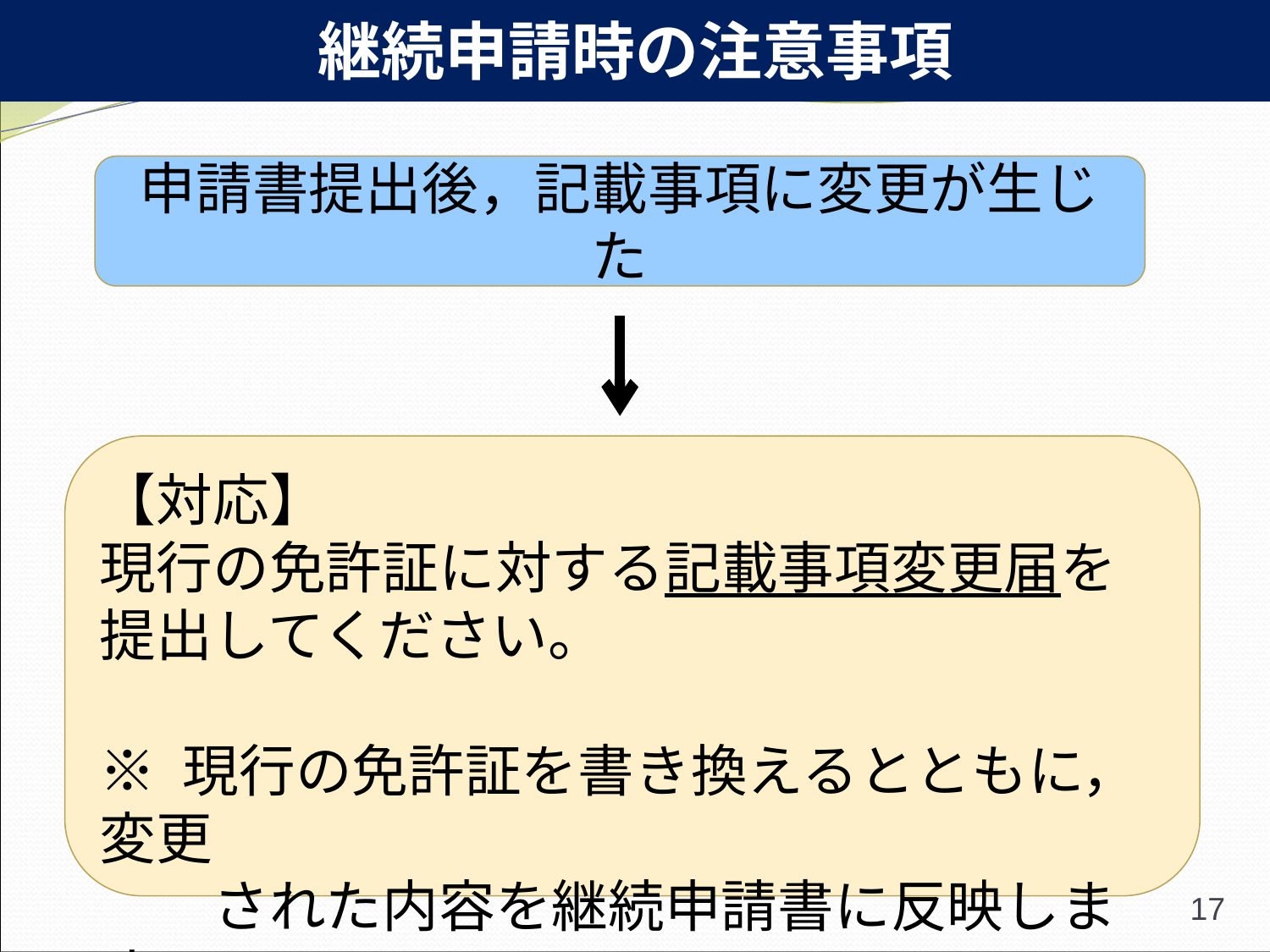

継続申請時の注意事項
申請書提出後，記載事項に変更が生じた
【対応】
現行の免許証に対する記載事項変更届を
提出してください。

※ 現行の免許証を書き換えるとともに，変更
　　された内容を継続申請書に反映します。

17